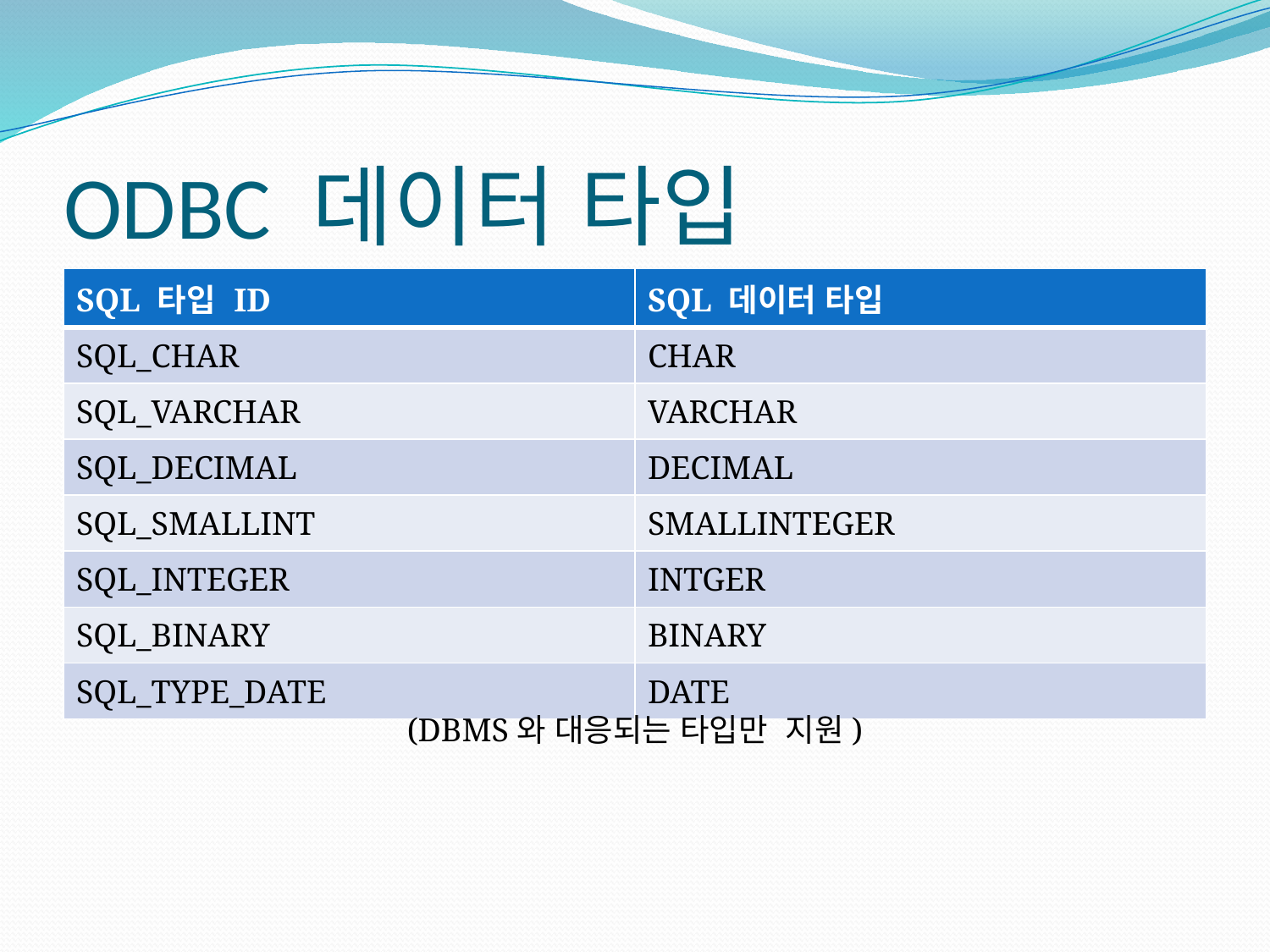

# ODBC 데이터 타입
| SQL 타입 ID | SQL 데이터 타입 |
| --- | --- |
| SQL\_CHAR | CHAR |
| SQL\_VARCHAR | VARCHAR |
| SQL\_DECIMAL | DECIMAL |
| SQL\_SMALLINT | SMALLINTEGER |
| SQL\_INTEGER | INTGER |
| SQL\_BINARY | BINARY |
| SQL\_TYPE\_DATE | DATE |
(DBMS와 대응되는 타입만  지원)